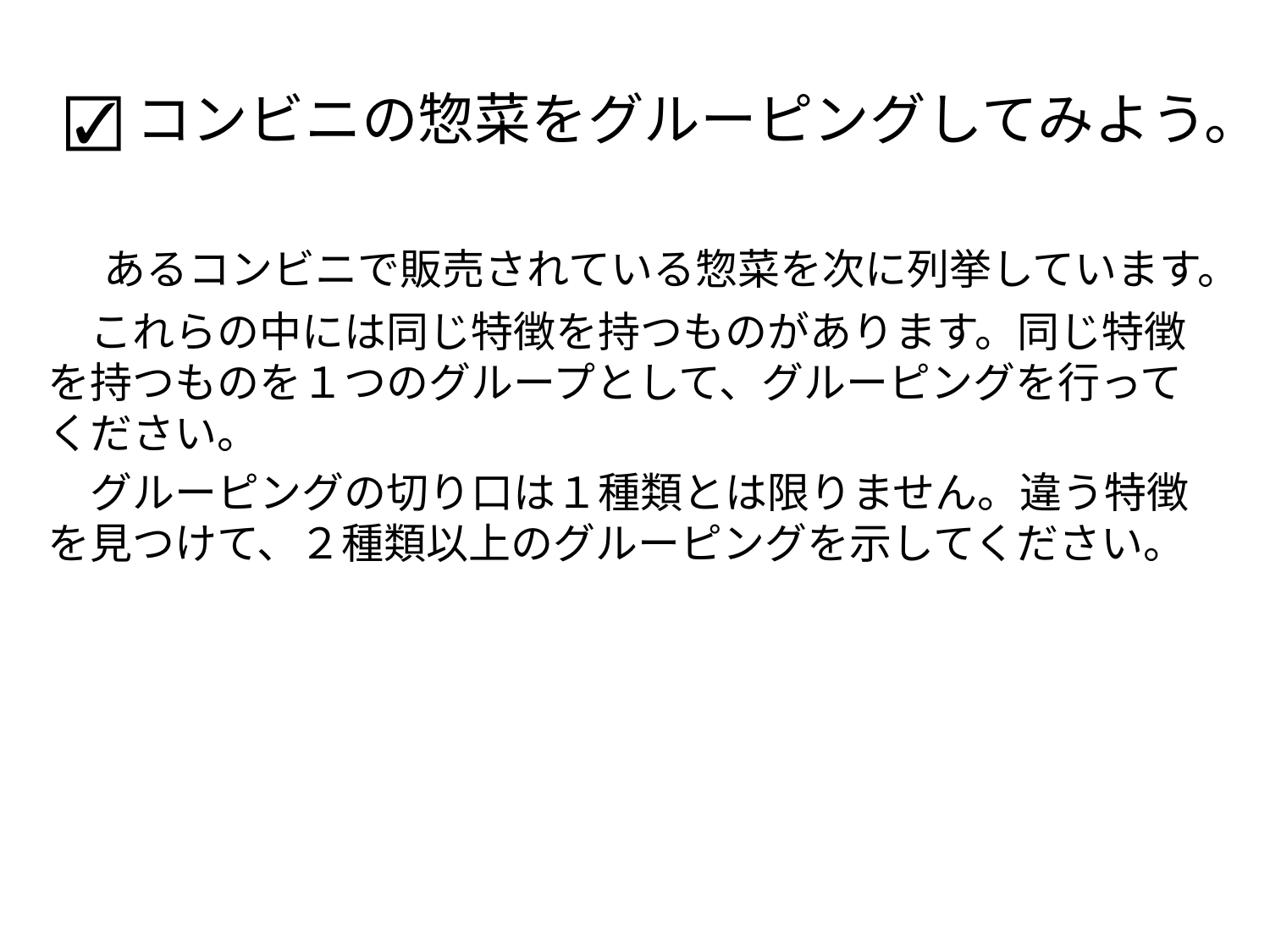

# ☑コンビニの惣菜をグルーピングしてみよう。
　あるコンビニで販売されている惣菜を次に列挙しています。
　これらの中には同じ特徴を持つものがあります。同じ特徴を持つものを１つのグループとして、グルーピングを行ってください。
　グルーピングの切り口は１種類とは限りません。違う特徴を見つけて、２種類以上のグルーピングを示してください。